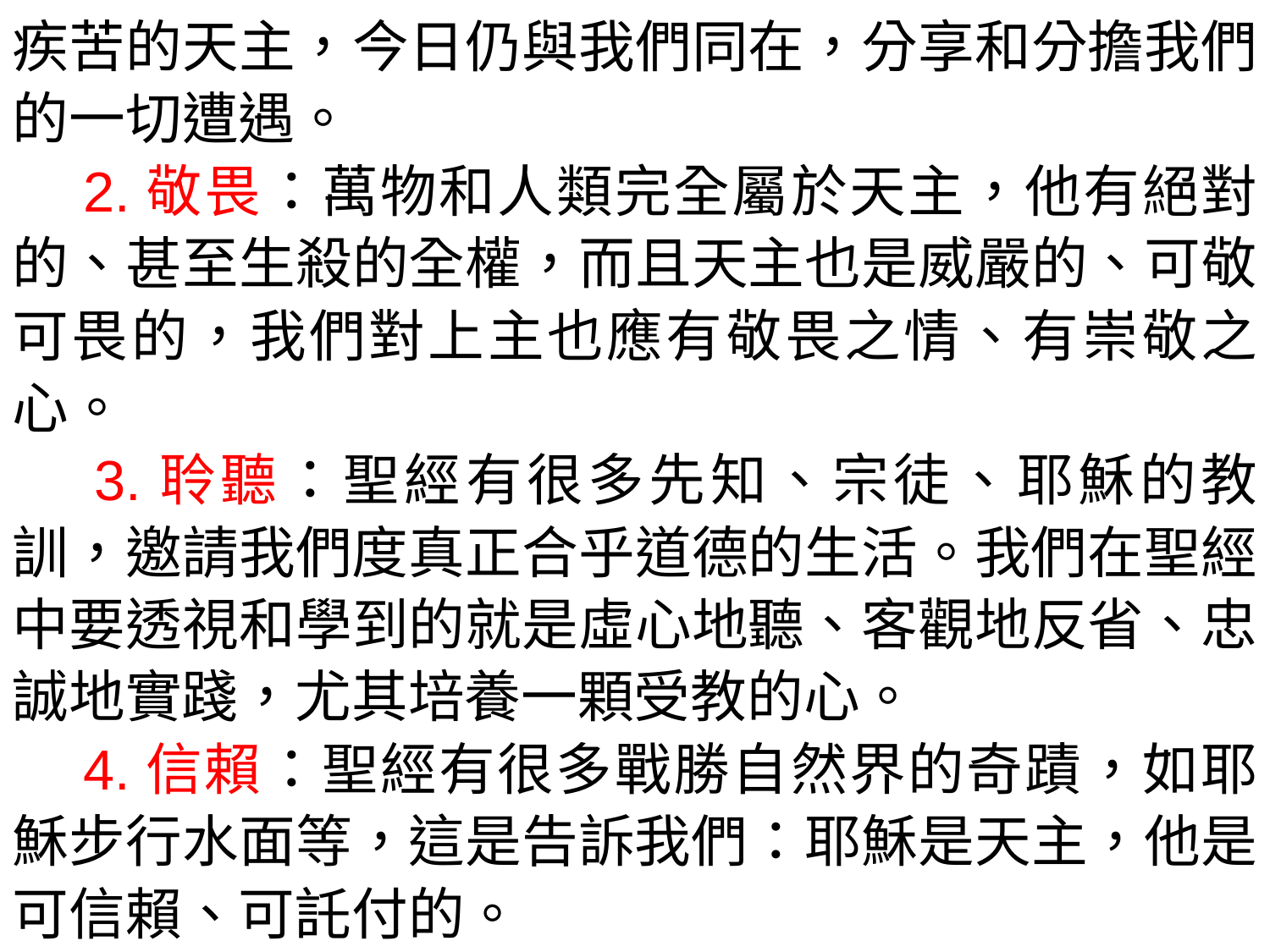

疾苦的天主，今日仍與我們同在，分享和分擔我們的一切遭遇。
    2.敬畏：萬物和人類完全屬於天主，他有絕對的、甚至生殺的全權，而且天主也是威嚴的、可敬可畏的，我們對上主也應有敬畏之情、有崇敬之心。
    3.聆聽：聖經有很多先知、宗徒、耶穌的教訓，邀請我們度真正合乎道德的生活。我們在聖經中要透視和學到的就是虛心地聽、客觀地反省、忠誠地實踐，尤其培養一顆受教的心。
    4.信賴：聖經有很多戰勝自然界的奇蹟，如耶穌步行水面等，這是告訴我們：耶穌是天主，他是可信賴、可託付的。